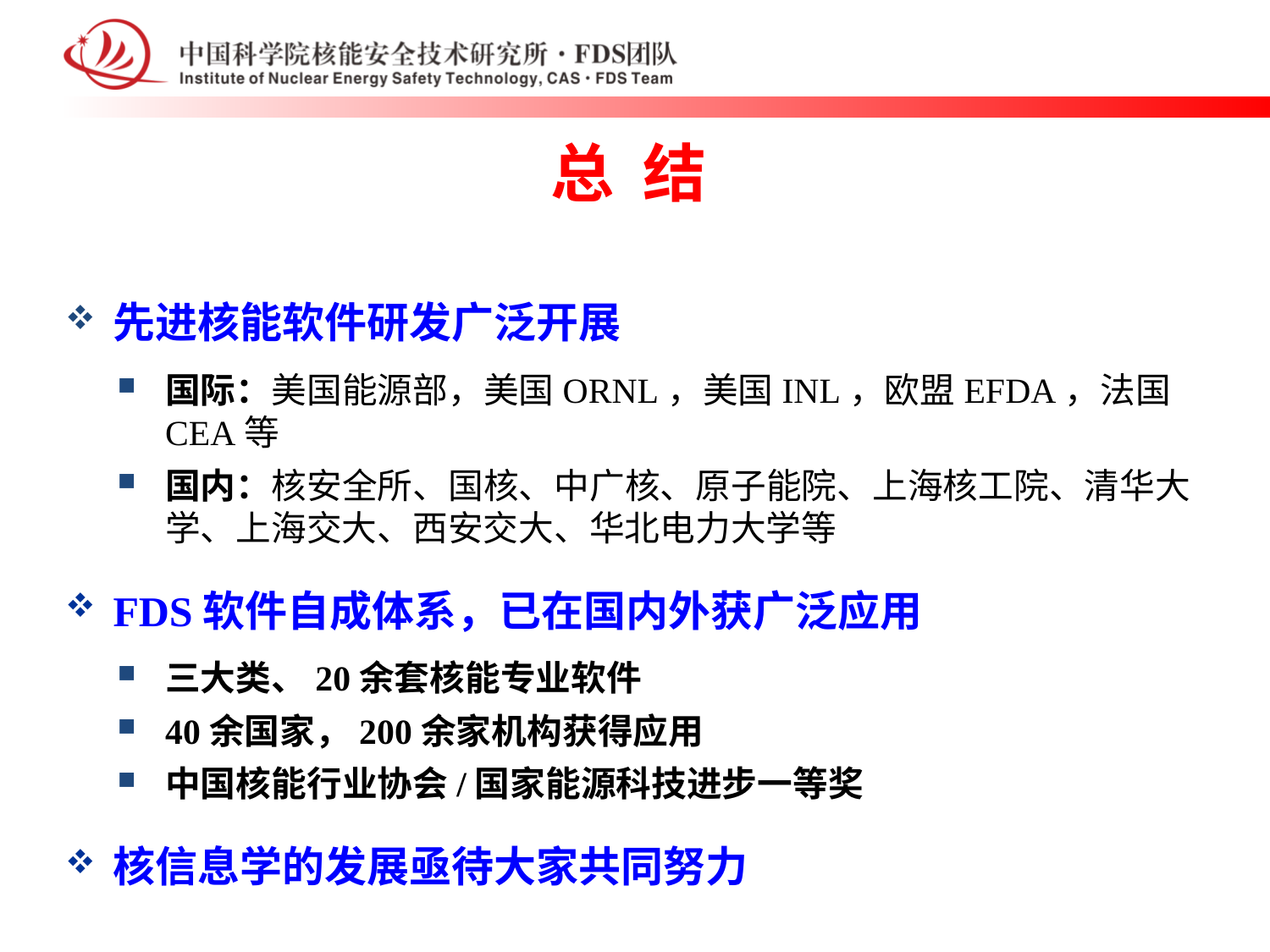

总  结
先进核能软件研发广泛开展
国际：美国能源部，美国ORNL，美国INL，欧盟EFDA，法国CEA等
国内：核安全所、国核、中广核、原子能院、上海核工院、清华大学、上海交大、西安交大、华北电力大学等
FDS软件自成体系，已在国内外获广泛应用
三大类、20余套核能专业软件
40余国家，200余家机构获得应用
中国核能行业协会/国家能源科技进步一等奖
核信息学的发展亟待大家共同努力